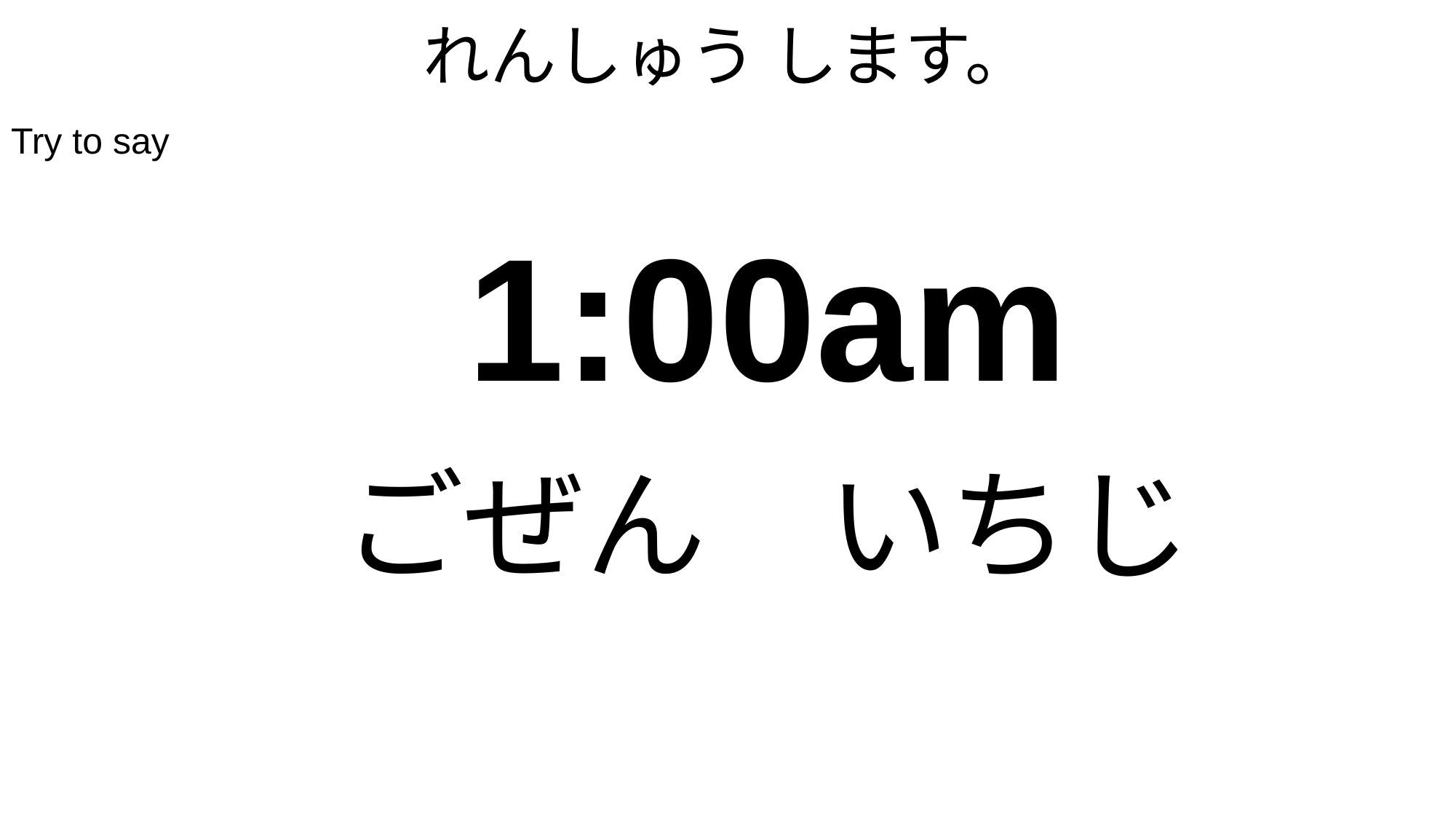

# れんしゅう します。
Try to say
| 1:00am |
| --- |
| ごぜん　いちじ |